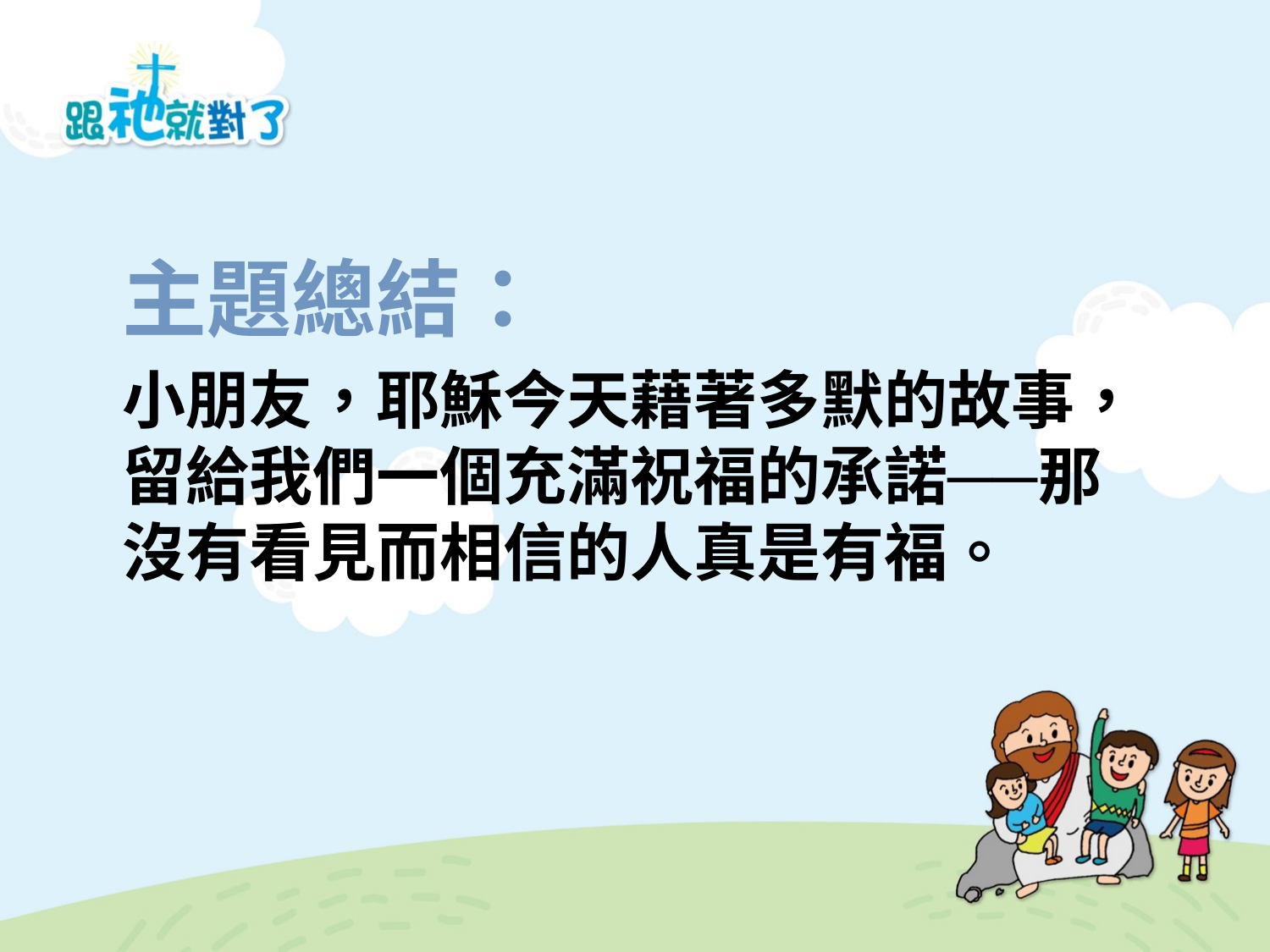

主題總結：
小朋友，耶穌今天藉著多默的故事，留給我們一個充滿祝福的承諾──那沒有看見而相信的人真是有福。